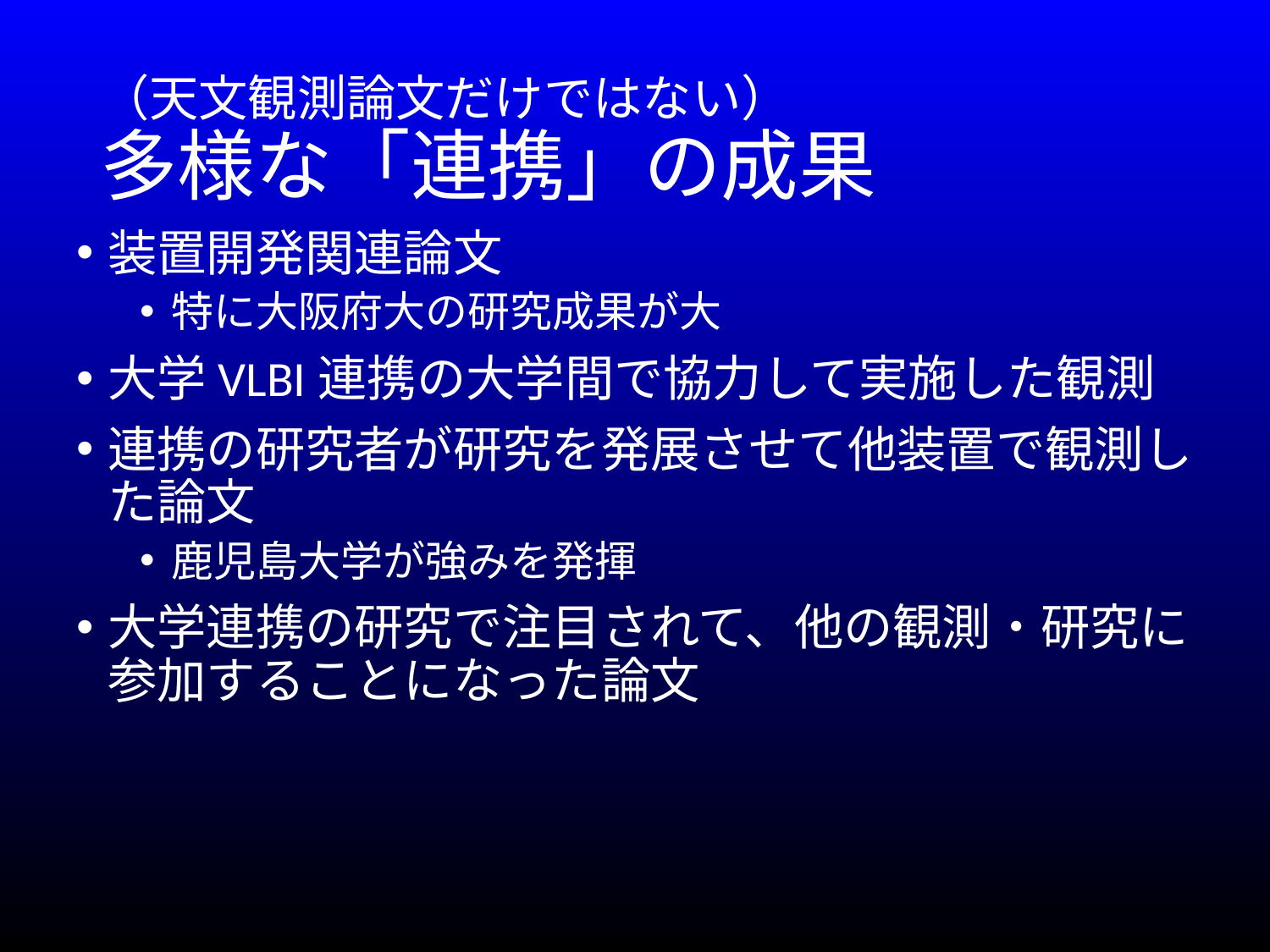

# （天文観測論文だけではない） 多様な「連携」の成果
装置開発関連論文
特に大阪府大の研究成果が大
大学VLBI連携の大学間で協力して実施した観測
連携の研究者が研究を発展させて他装置で観測した論文
鹿児島大学が強みを発揮
大学連携の研究で注目されて、他の観測・研究に参加することになった論文